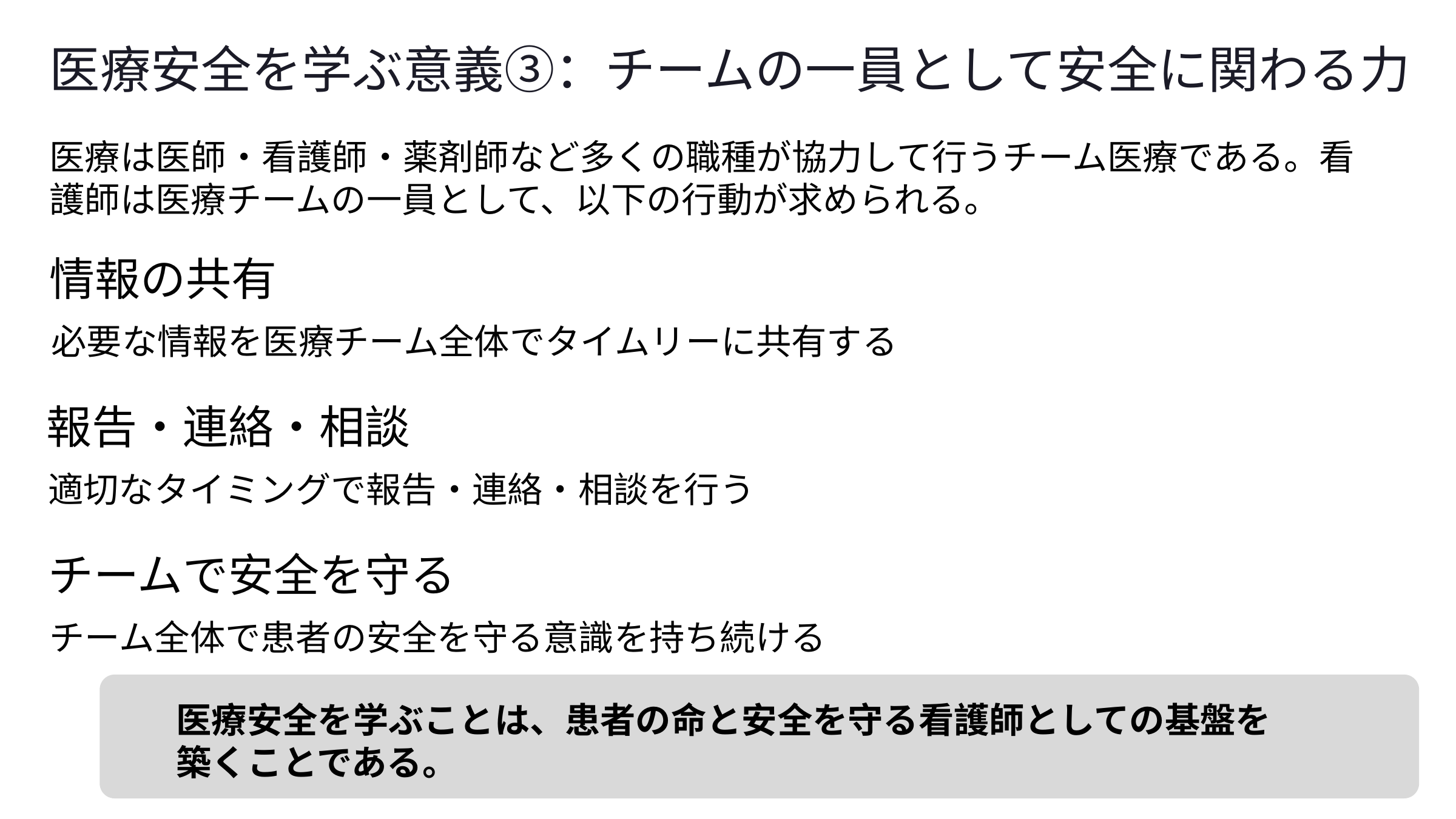

医療安全を学ぶ意義③：チームの一員として安全に関わる力
医療は医師・看護師・薬剤師など多くの職種が協力して行うチーム医療である。看護師は医療チームの一員として、以下の行動が求められる。
情報の共有
必要な情報を医療チーム全体でタイムリーに共有する
報告・連絡・相談
適切なタイミングで報告・連絡・相談を行う
チームで安全を守る
チーム全体で患者の安全を守る意識を持ち続ける

医療安全を学ぶことは、患者の命と安全を守る看護師としての基盤を
築くことである。